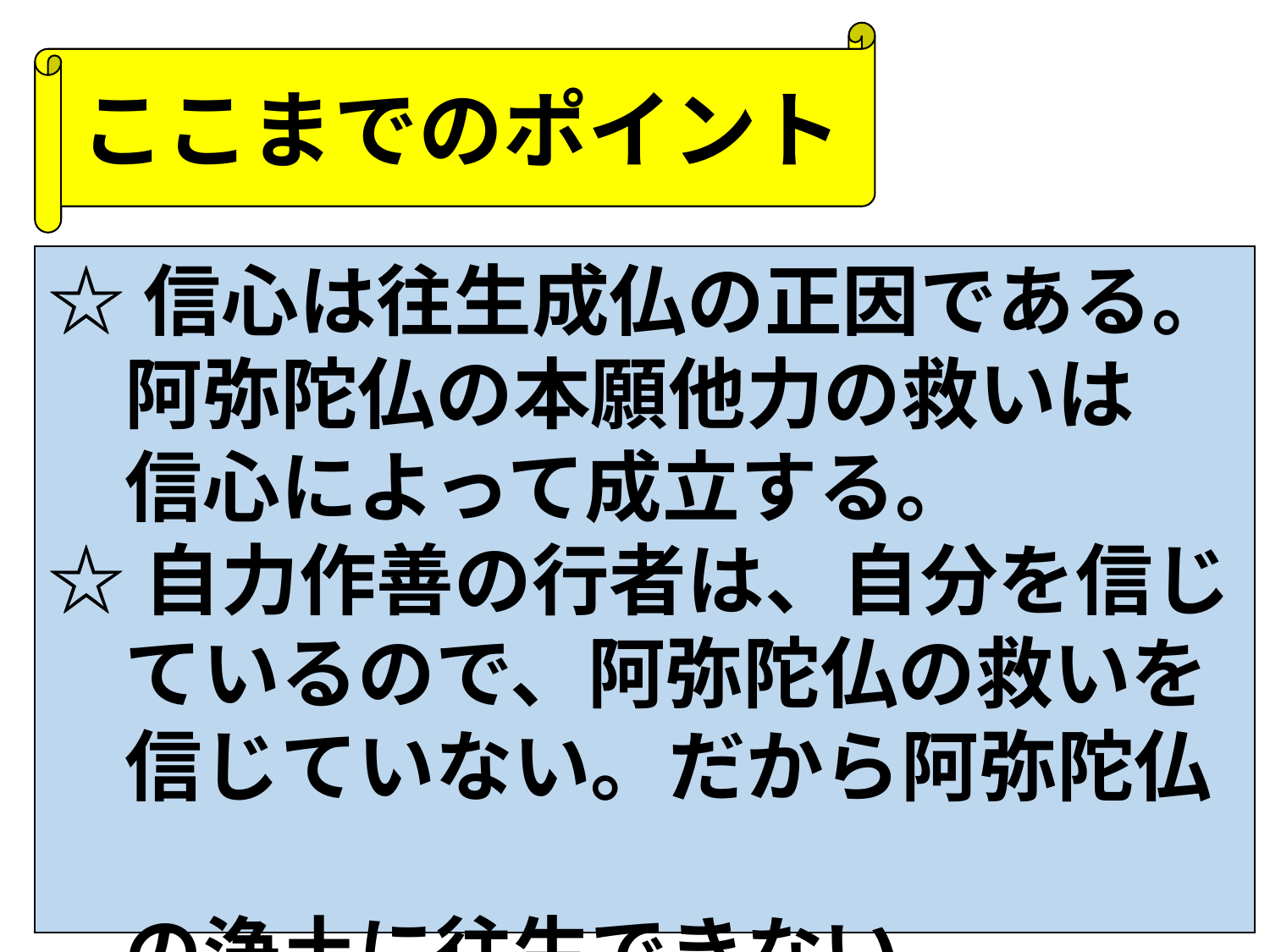

ここまでのポイント
☆信心は往生成仏の正因である。
　阿弥陀仏の本願他力の救いは
　信心によって成立する。
☆自力作善の行者は、自分を信じ
　ているので、阿弥陀仏の救いを
　信じていない。だから阿弥陀仏
　の浄土に往生できない。